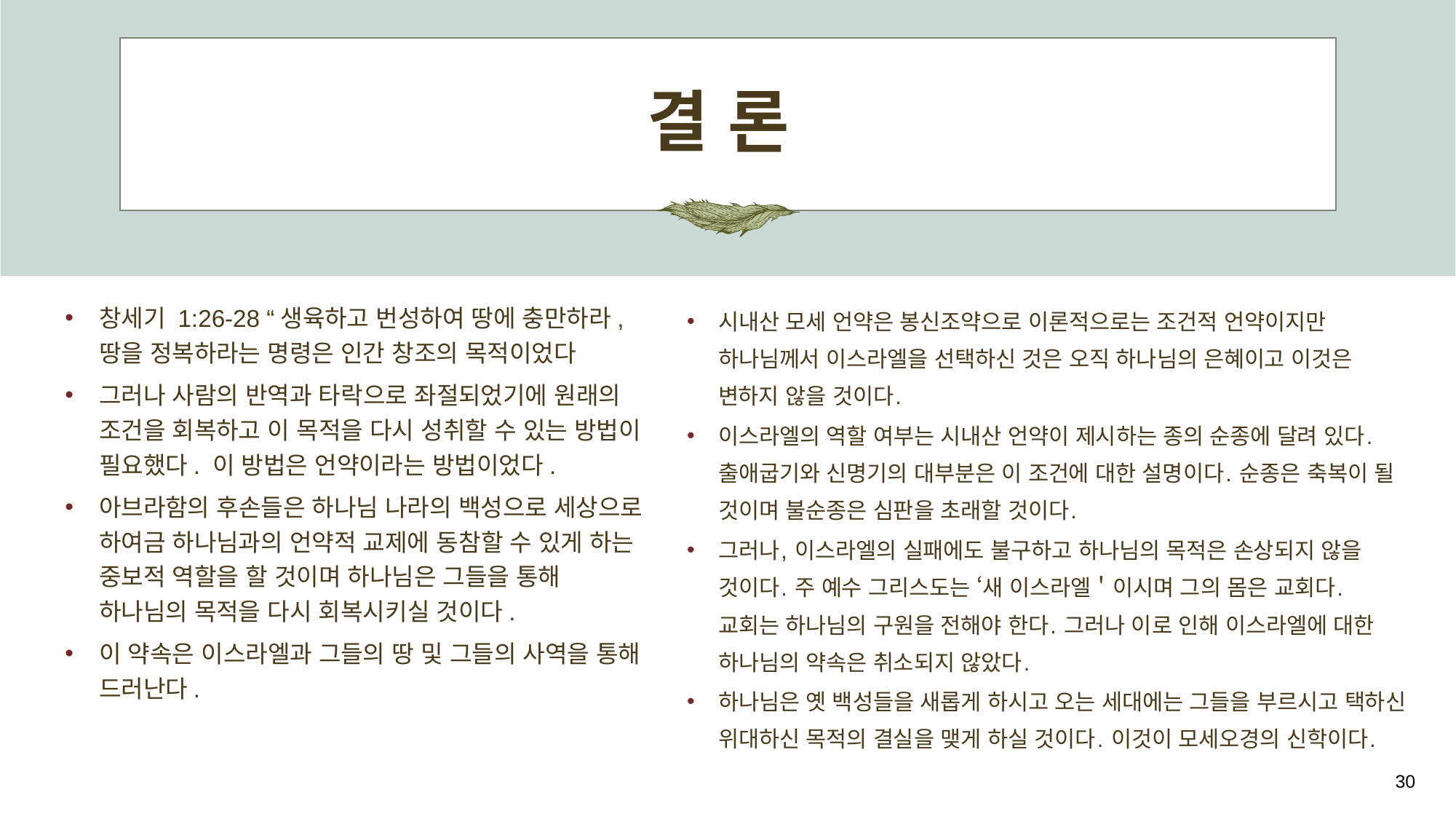

# 결 론
시내산 모세 언약은 봉신조약으로 이론적으로는 조건적 언약이지만 하나님께서 이스라엘을 선택하신 것은 오직 하나님의 은혜이고 이것은 변하지 않을 것이다.
이스라엘의 역할 여부는 시내산 언약이 제시하는 종의 순종에 달려 있다. 출애굽기와 신명기의 대부분은 이 조건에 대한 설명이다. 순종은 축복이 될 것이며 불순종은 심판을 초래할 것이다.
그러나, 이스라엘의 실패에도 불구하고 하나님의 목적은 손상되지 않을 것이다. 주 예수 그리스도는 ‘새 이스라엘＇이시며 그의 몸은 교회다. 교회는 하나님의 구원을 전해야 한다. 그러나 이로 인해 이스라엘에 대한 하나님의 약속은 취소되지 않았다.
하나님은 옛 백성들을 새롭게 하시고 오는 세대에는 그들을 부르시고 택하신 위대하신 목적의 결실을 맺게 하실 것이다. 이것이 모세오경의 신학이다.

창세기 1:26-28 “생육하고 번성하여 땅에 충만하라, 땅을 정복하라는 명령은 인간 창조의 목적이었다
그러나 사람의 반역과 타락으로 좌절되었기에 원래의 조건을 회복하고 이 목적을 다시 성취할 수 있는 방법이 필요했다. 이 방법은 언약이라는 방법이었다.
아브라함의 후손들은 하나님 나라의 백성으로 세상으로 하여금 하나님과의 언약적 교제에 동참할 수 있게 하는 중보적 역할을 할 것이며 하나님은 그들을 통해 하나님의 목적을 다시 회복시키실 것이다.
이 약속은 이스라엘과 그들의 땅 및 그들의 사역을 통해 드러난다.
30